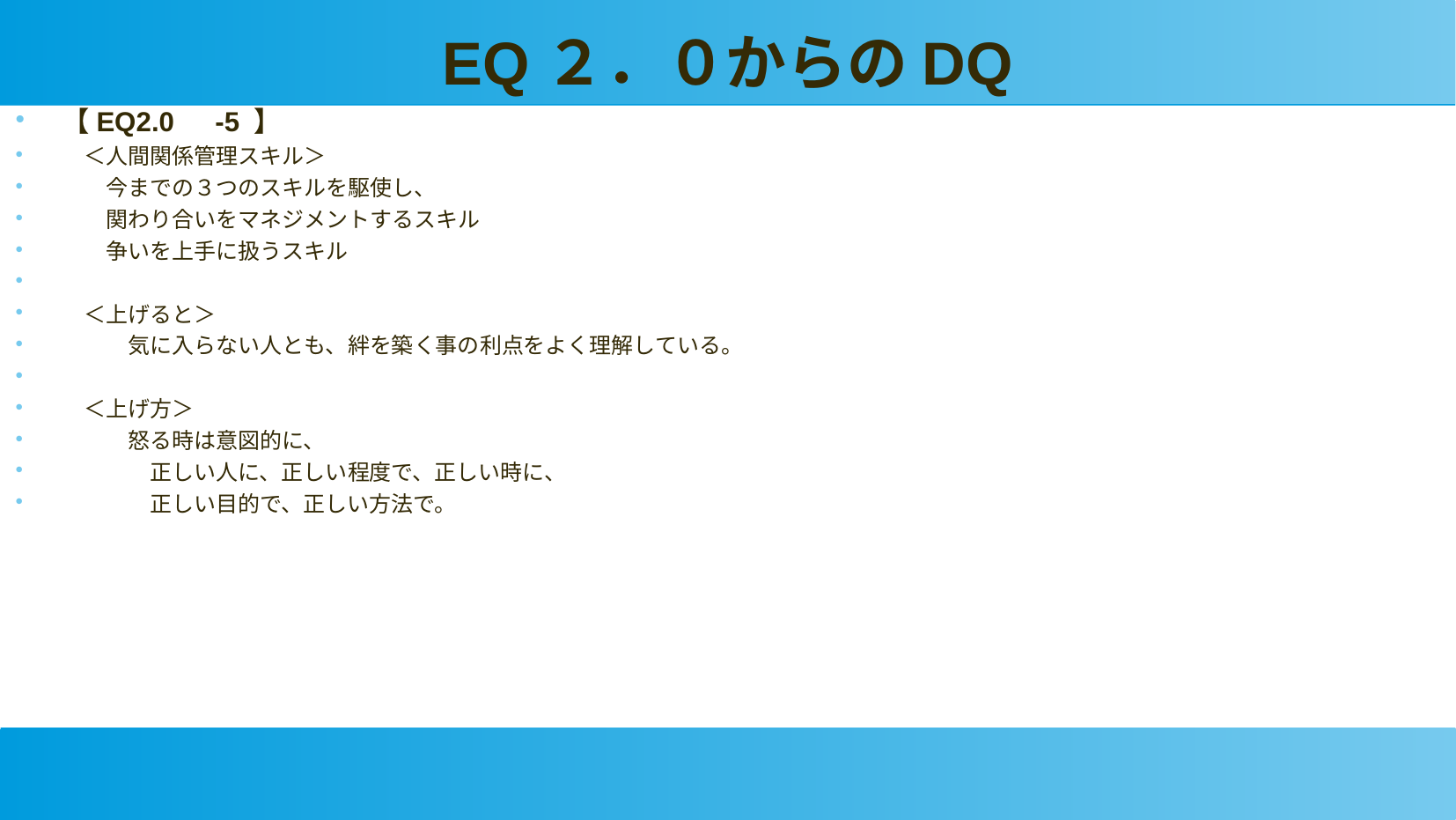

EQ２．０からのDQ
【EQ2.0　-5 】
　＜人間関係管理スキル＞
　　今までの３つのスキルを駆使し、
　　関わり合いをマネジメントするスキル
　　争いを上手に扱うスキル

　＜上げると＞
　　　気に入らない人とも、絆を築く事の利点をよく理解している。

　＜上げ方＞
　　　怒る時は意図的に、
　　　　正しい人に、正しい程度で、正しい時に、
　　　　正しい目的で、正しい方法で。